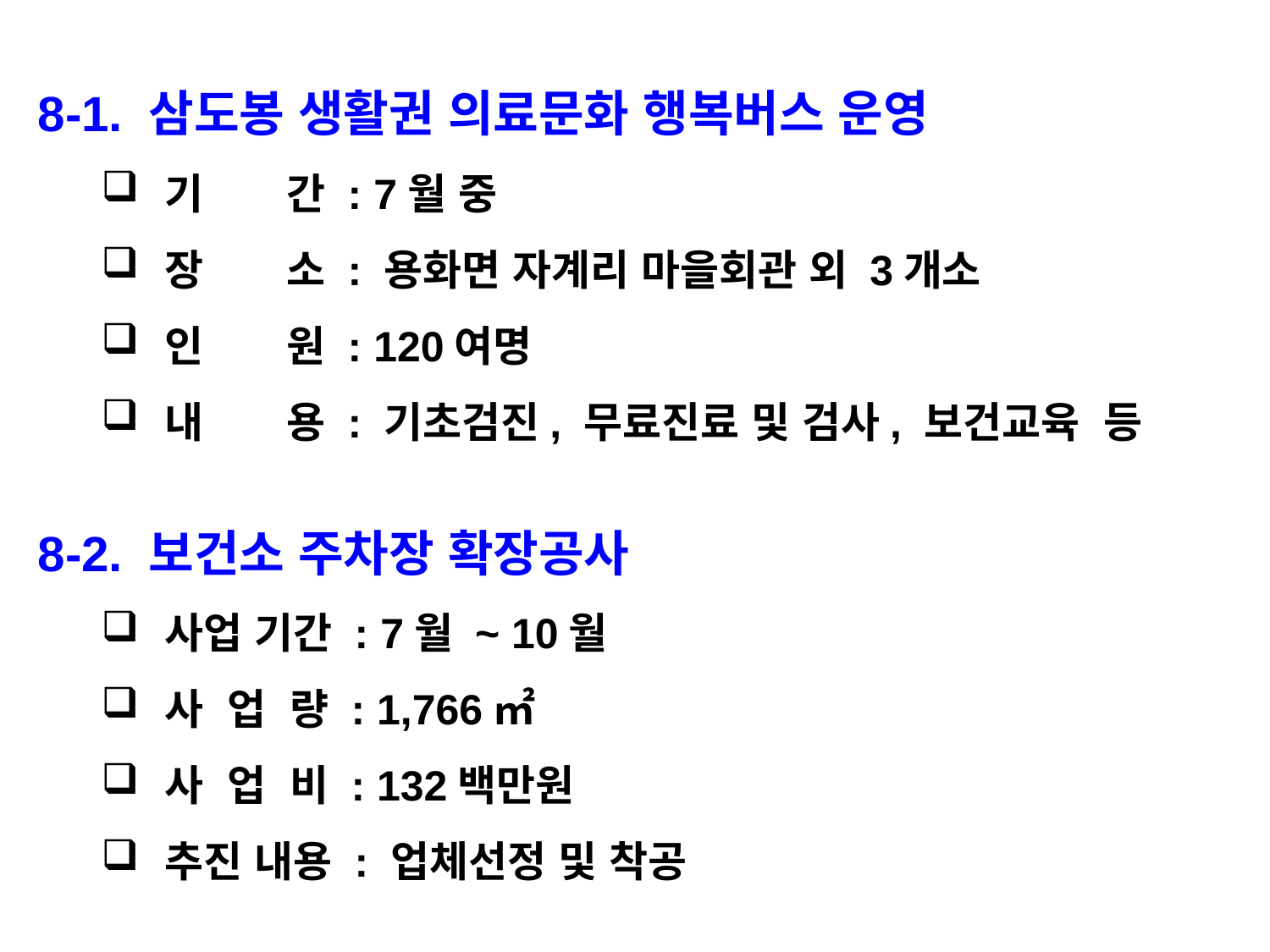

8-1. 삼도봉 생활권 의료문화 행복버스 운영
기       간 : 7월 중
장       소 : 용화면 자계리 마을회관 외 3개소
인       원 : 120여명
내       용 : 기초검진, 무료진료 및 검사, 보건교육  등

8-2. 보건소 주차장 확장공사
사업 기간 : 7월 ~ 10월
사  업  량 : 1,766㎡
사  업  비 : 132백만원
추진 내용 : 업체선정 및 착공